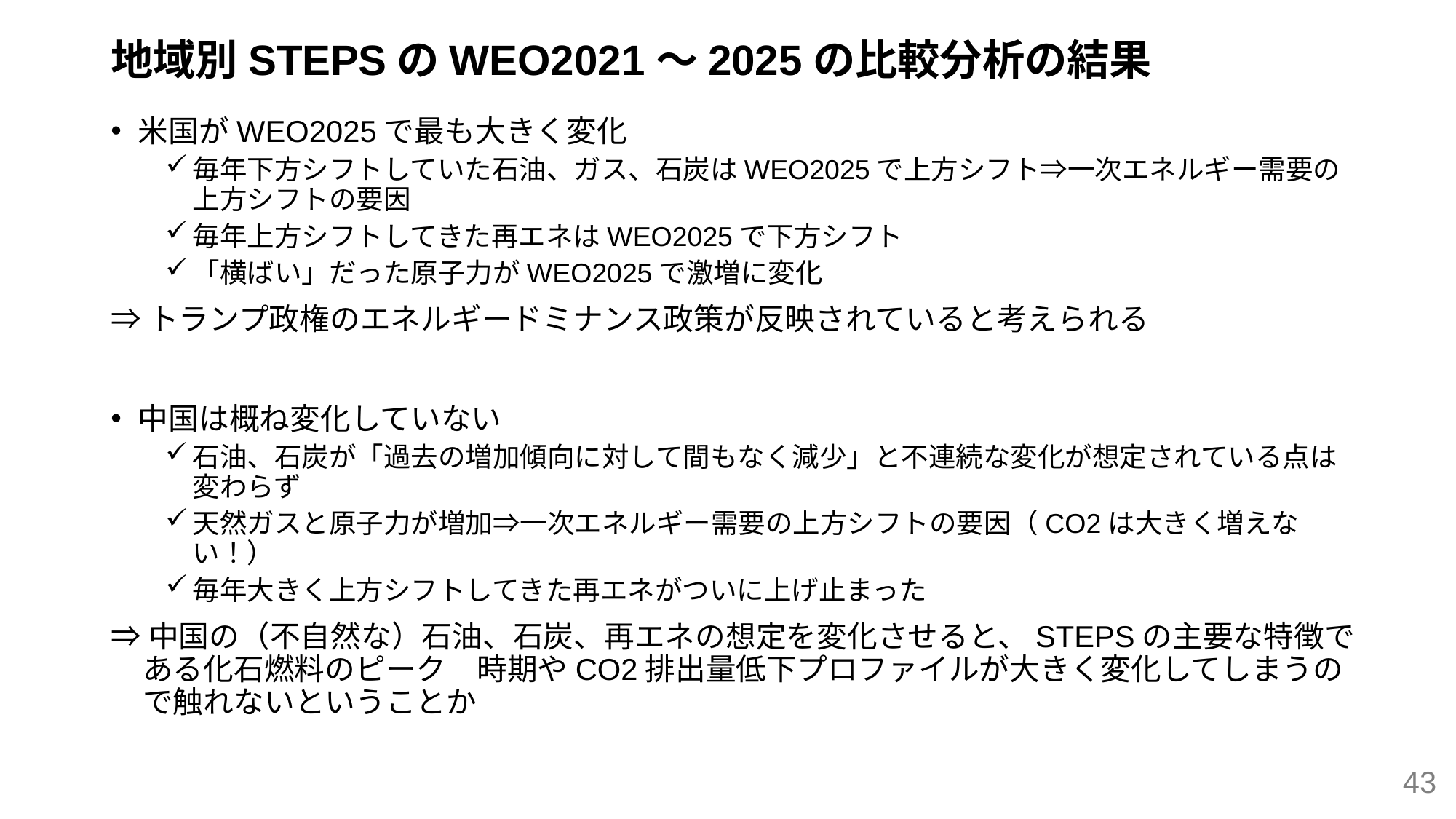

# 地域別STEPSのWEO2021～2025の比較分析の結果
米国がWEO2025で最も大きく変化
毎年下方シフトしていた石油、ガス、石炭はWEO2025で上方シフト⇒一次エネルギー需要の　上方シフトの要因
毎年上方シフトしてきた再エネはWEO2025で下方シフト
「横ばい」だった原子力がWEO2025で激増に変化
⇒トランプ政権のエネルギードミナンス政策が反映されていると考えられる

中国は概ね変化していない
石油、石炭が「過去の増加傾向に対して間もなく減少」と不連続な変化が想定されている点は　変わらず
天然ガスと原子力が増加⇒一次エネルギー需要の上方シフトの要因（CO2は大きく増えない！）
毎年大きく上方シフトしてきた再エネがついに上げ止まった
⇒中国の（不自然な）石油、石炭、再エネの想定を変化させると、STEPSの主要な特徴である化石燃料のピーク　時期やCO2排出量低下プロファイルが大きく変化してしまうので触れないということか

43